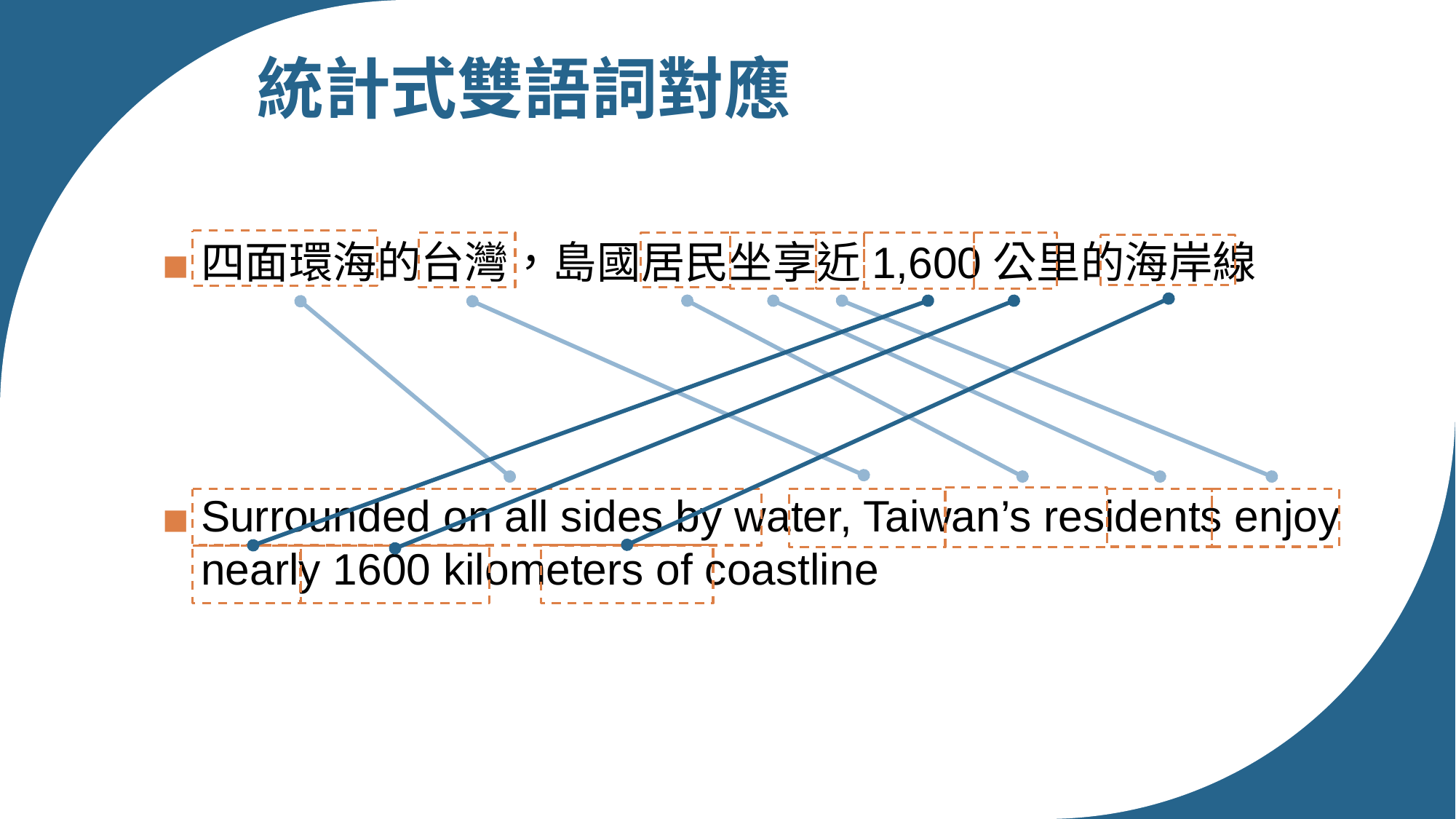

# 統計式雙語詞對應
四面環海的台灣，島國居民坐享近1,600公里的海岸線

Surrounded on all sides by water, Taiwan’s residents enjoy nearly 1600 kilometers of coastline